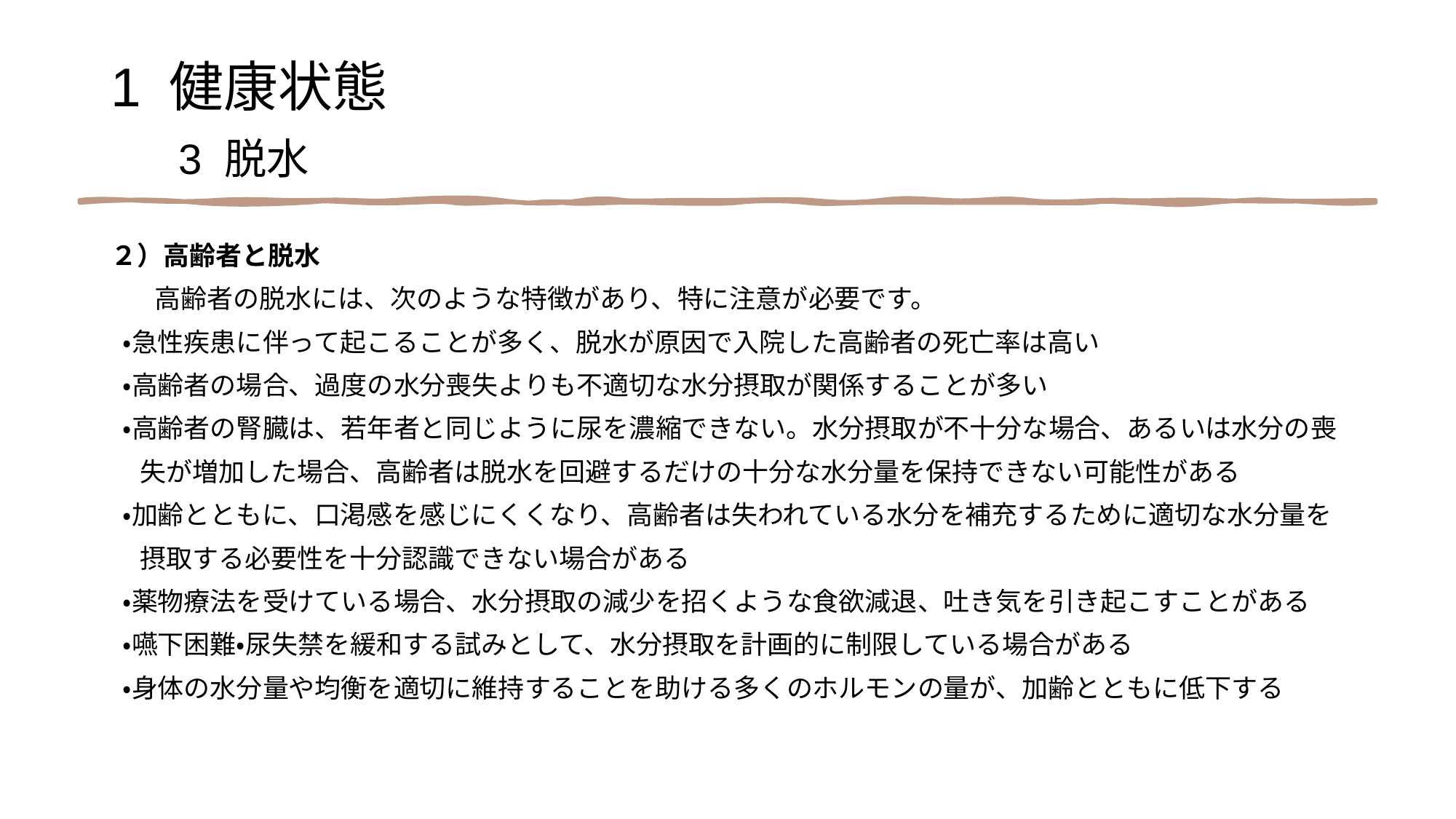

1 健康状態
　3 脱水

２）高齢者と脱水
　   高齢者の脱水には、次のような特徴があり、特に注意が必要です。
 ・急性疾患に伴って起こることが多く、脱水が原因で入院した高齢者の死亡率は高い
 ・高齢者の場合、過度の水分喪失よりも不適切な水分摂取が関係することが多い
 ・高齢者の腎臓は、若年者と同じように尿を濃縮できない。水分摂取が不十分な場合、あるいは水分の喪
    失が増加した場合、高齢者は脱水を回避するだけの十分な水分量を保持できない可能性がある
 ・加齢とともに、口渇感を感じにくくなり、高齢者は失われている水分を補充するために適切な水分量を
    摂取する必要性を十分認識できない場合がある
 ・薬物療法を受けている場合、水分摂取の減少を招くような食欲減退、吐き気を引き起こすことがある
 ・嚥下困難・尿失禁を緩和する試みとして、水分摂取を計画的に制限している場合がある
 ・身体の水分量や均衡を適切に維持することを助ける多くのホルモンの量が、加齢とともに低下する